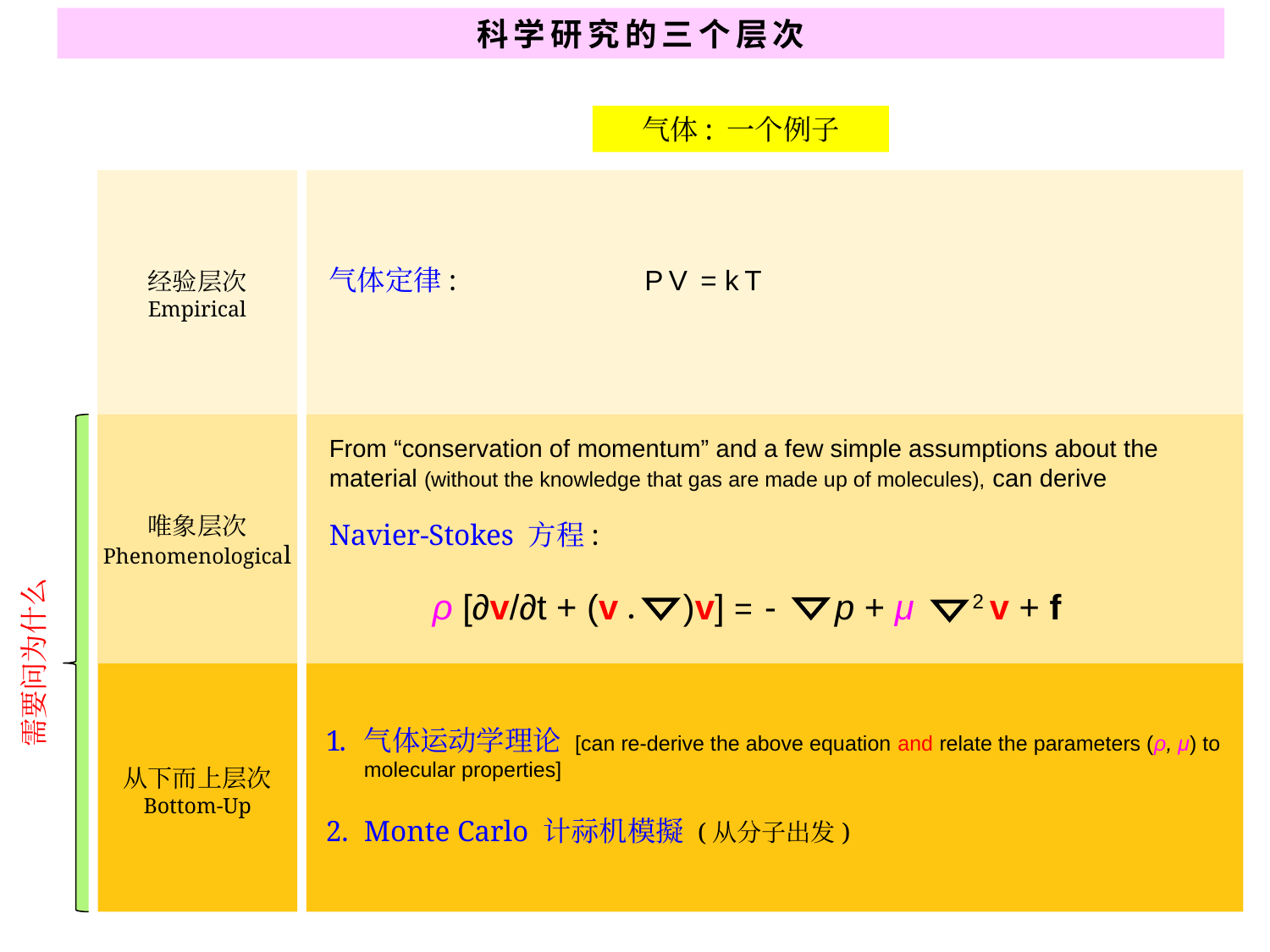

科学研究的三个层次
气体: 一个例子

经验层次
Empirical

唯象层次
Phenomenological

从下而上层次
Bottom-Up

气体定律:                        PV = kT

From “conservation of momentum” and a few simple assumptions about the material (without the knowledge that gas are made up of molecules), can derive

Navier-Stokes 方程:
ρ [∂v/∂t + (v ●     )v] = -      p + μ      2 v + f

需要问为什么

气体运动学理论 [can re-derive the above equation and relate the parameters (ρ, μ) to molecular properties]
Monte Carlo 计祘机模擬 (从分子出发)